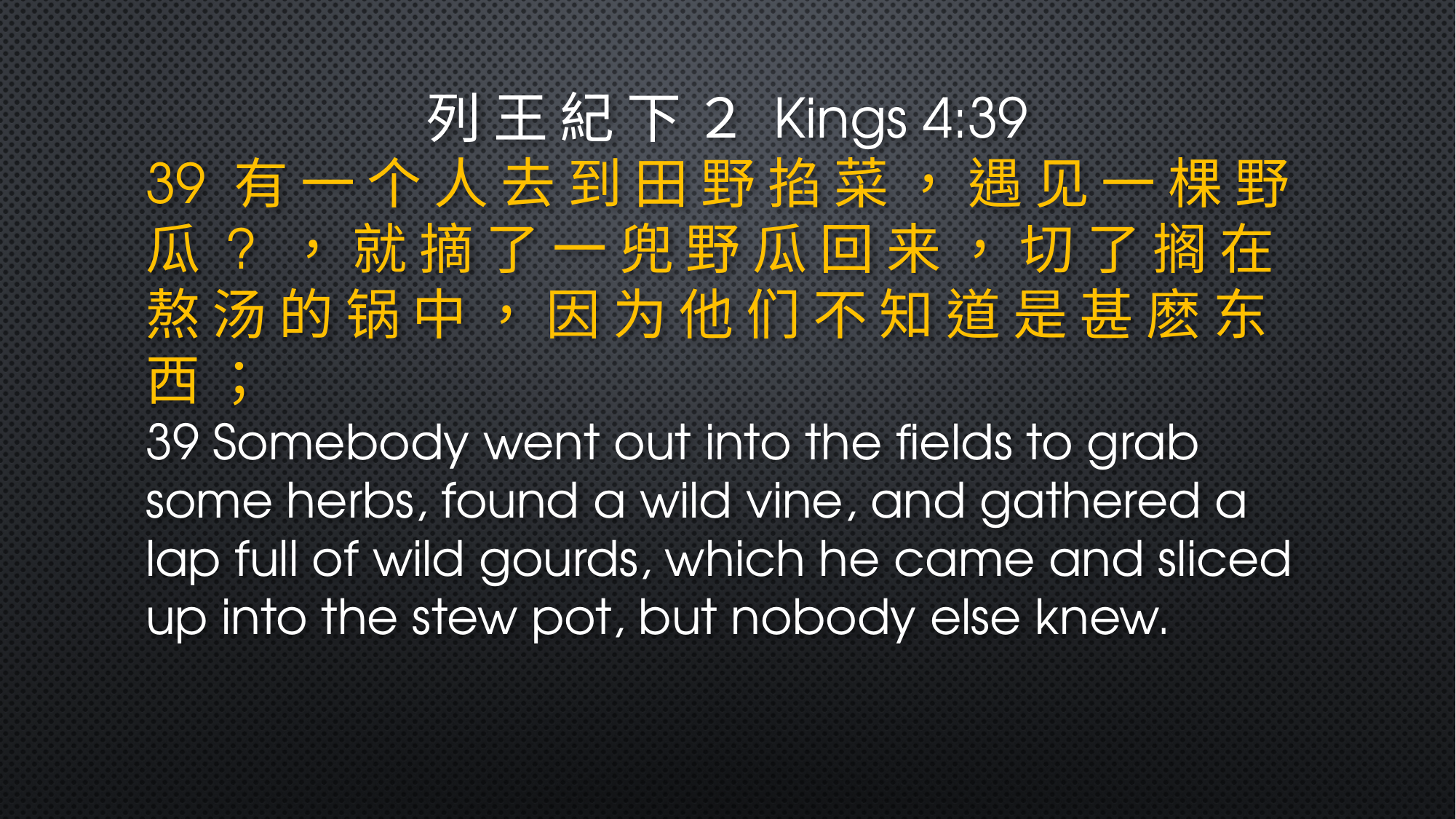

列 王 紀 下 ２ Kings 4:39
39 有 一 个 人 去 到 田 野 掐 菜 ， 遇 见 一 棵 野 瓜 ? ， 就 摘 了 一 兜 野 瓜 回 来 ， 切 了 搁 在 熬 汤 的 锅 中 ， 因 为 他 们 不 知 道 是 甚 麽 东 西 ；
39 Somebody went out into the fields to grab some herbs, found a wild vine, and gathered a lap full of wild gourds, which he came and sliced up into the stew pot, but nobody else knew.